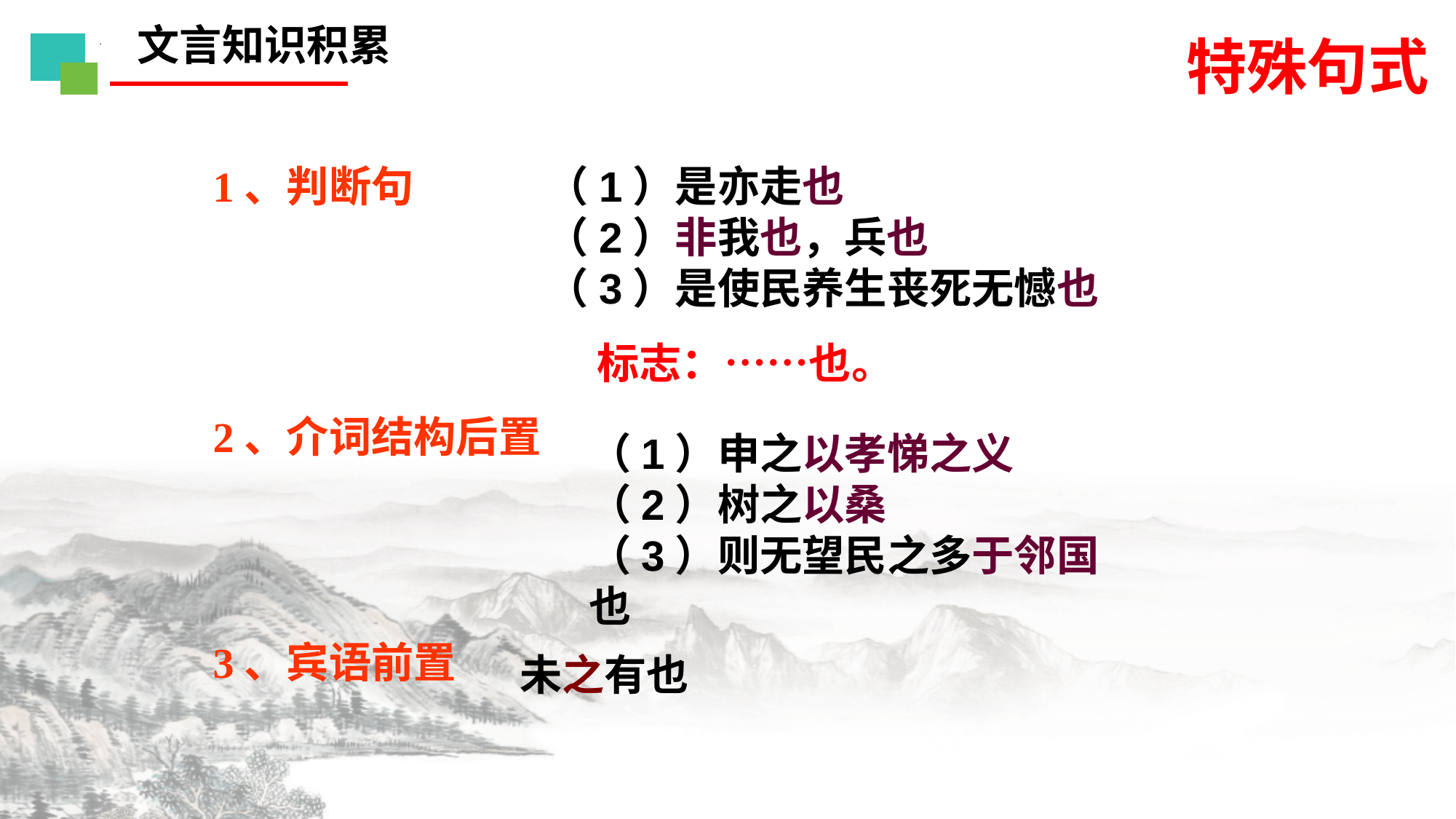

文言知识积累
特殊句式

1、判断句
（1）是亦走也
（2）非我也，兵也
（3）是使民养生丧死无憾也
标志：……也。
2、介词结构后置
（1）申之以孝悌之义
（2）树之以桑
（3）则无望民之多于邻国也
3、宾语前置
未之有也